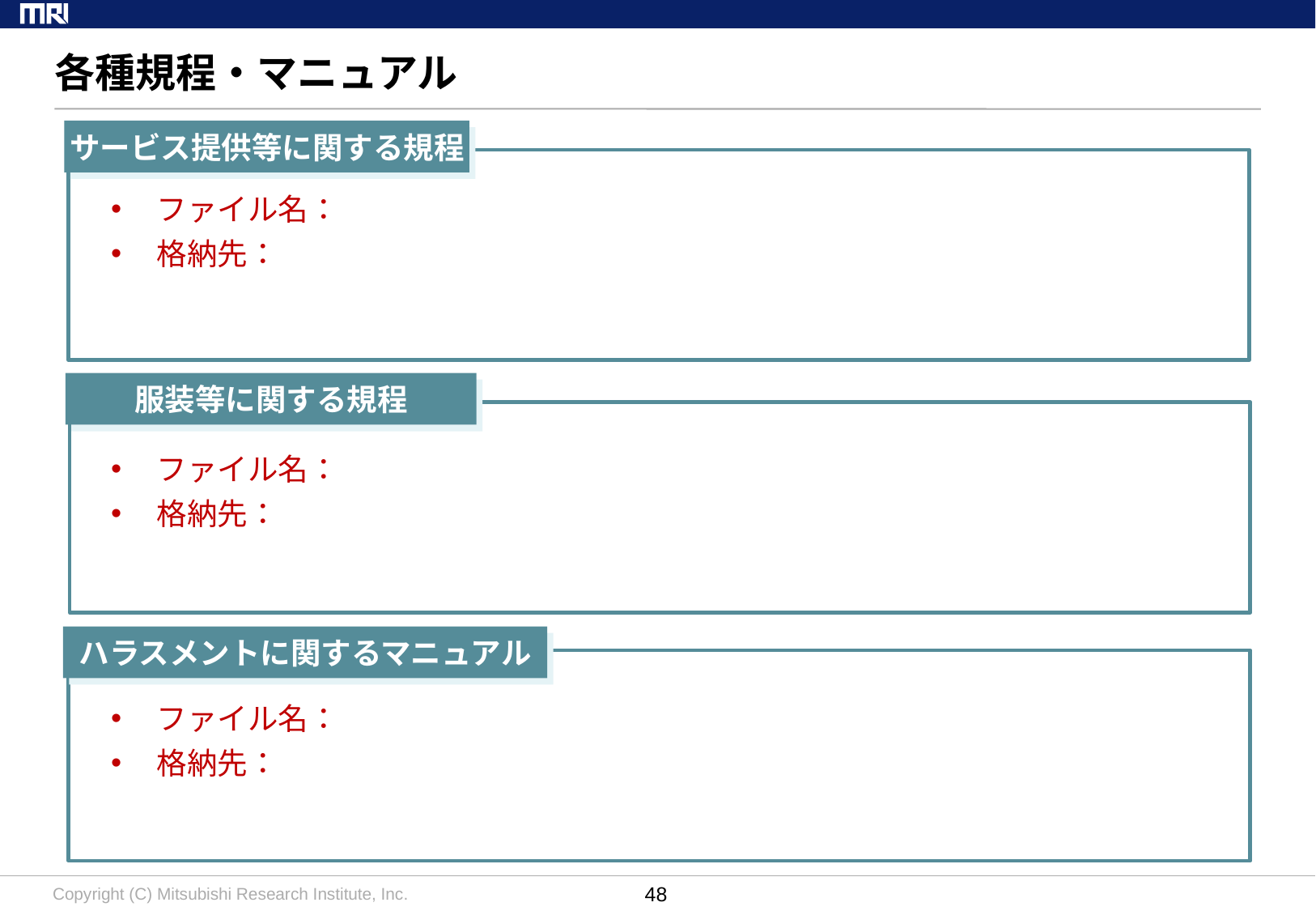

# 各種規程・マニュアル
サービス提供等に関する規程

ファイル名：
格納先：
服装等に関する規程

ファイル名：
格納先：
ハラスメントに関するマニュアル

ファイル名：
格納先：